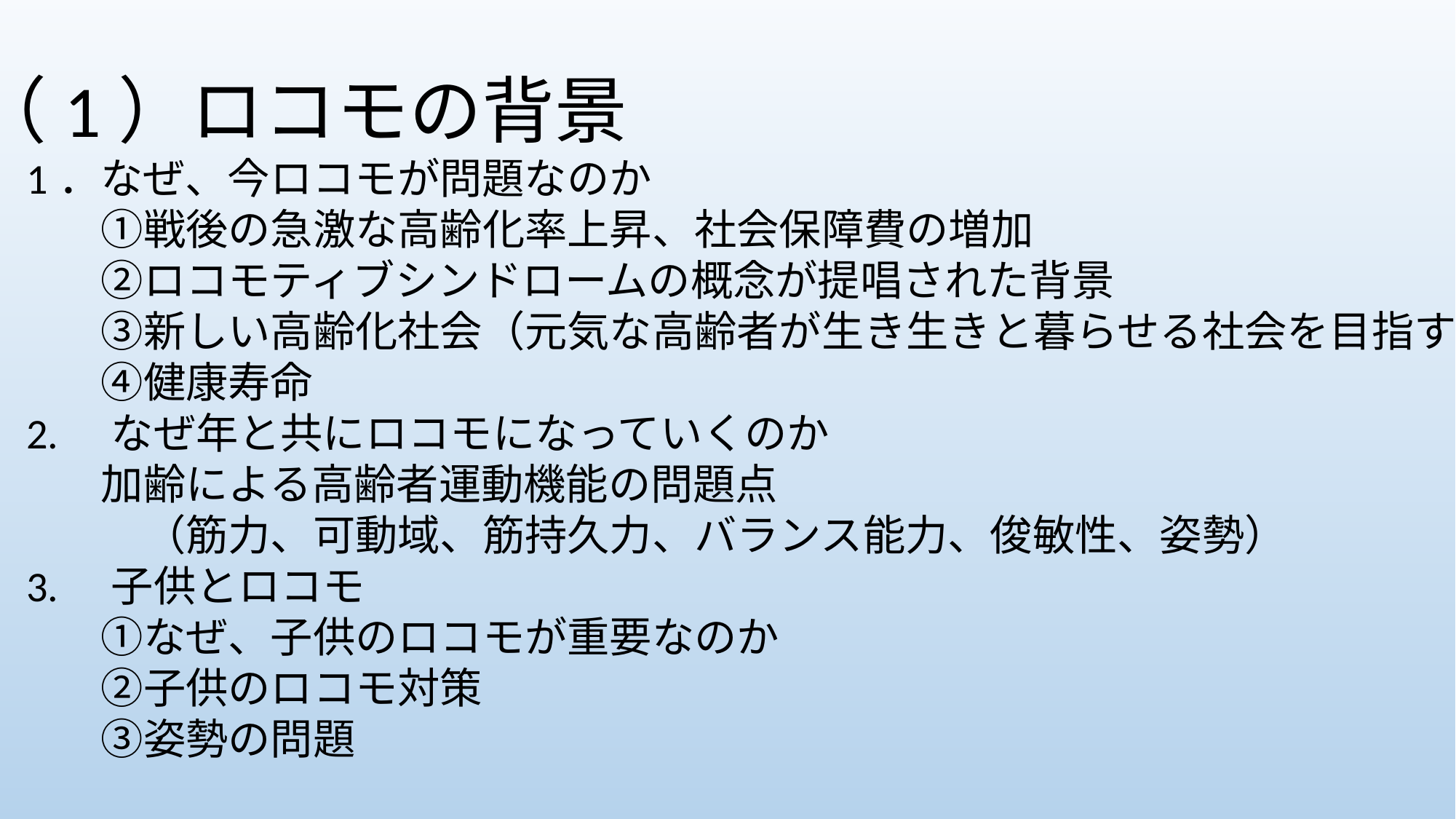

（1）ロコモの背景
　1．なぜ、今ロコモが問題なのか
　　　①戦後の急激な高齢化率上昇、社会保障費の増加
　　　②ロコモティブシンドロームの概念が提唱された背景
　　　③新しい高齢化社会（元気な高齢者が生き生きと暮らせる社会を目指す）
　　　④健康寿命
　2.　なぜ年と共にロコモになっていくのか
　　　加齢による高齢者運動機能の問題点
　　　　（筋力、可動域、筋持久力、バランス能力、俊敏性、姿勢）
　3.　子供とロコモ
　　　①なぜ、子供のロコモが重要なのか
　　　②子供のロコモ対策
　　　③姿勢の問題